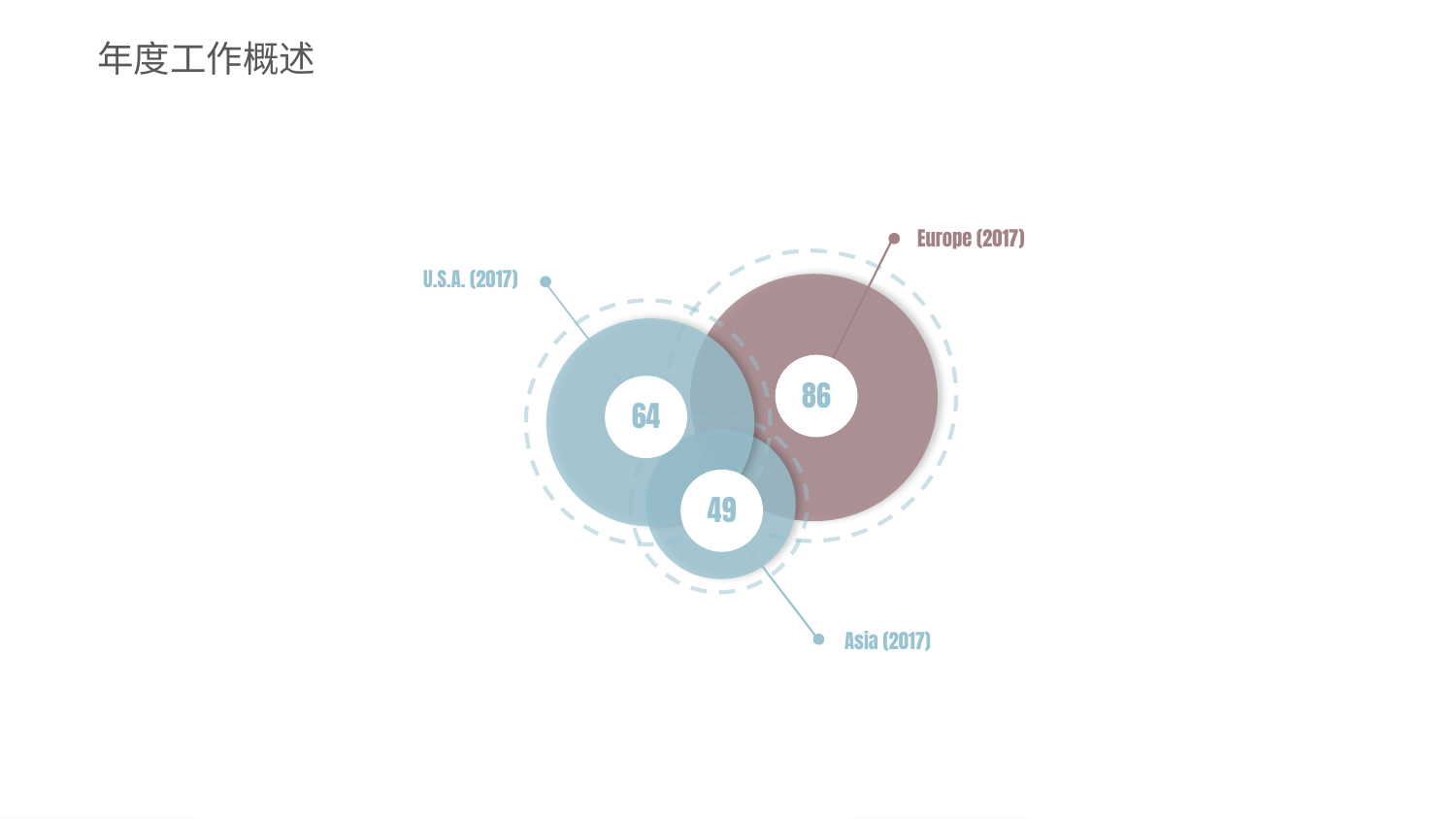

年度工作概述
Europe (2017)

U.S.A. (2017)

86
64

49
Asia (2017)